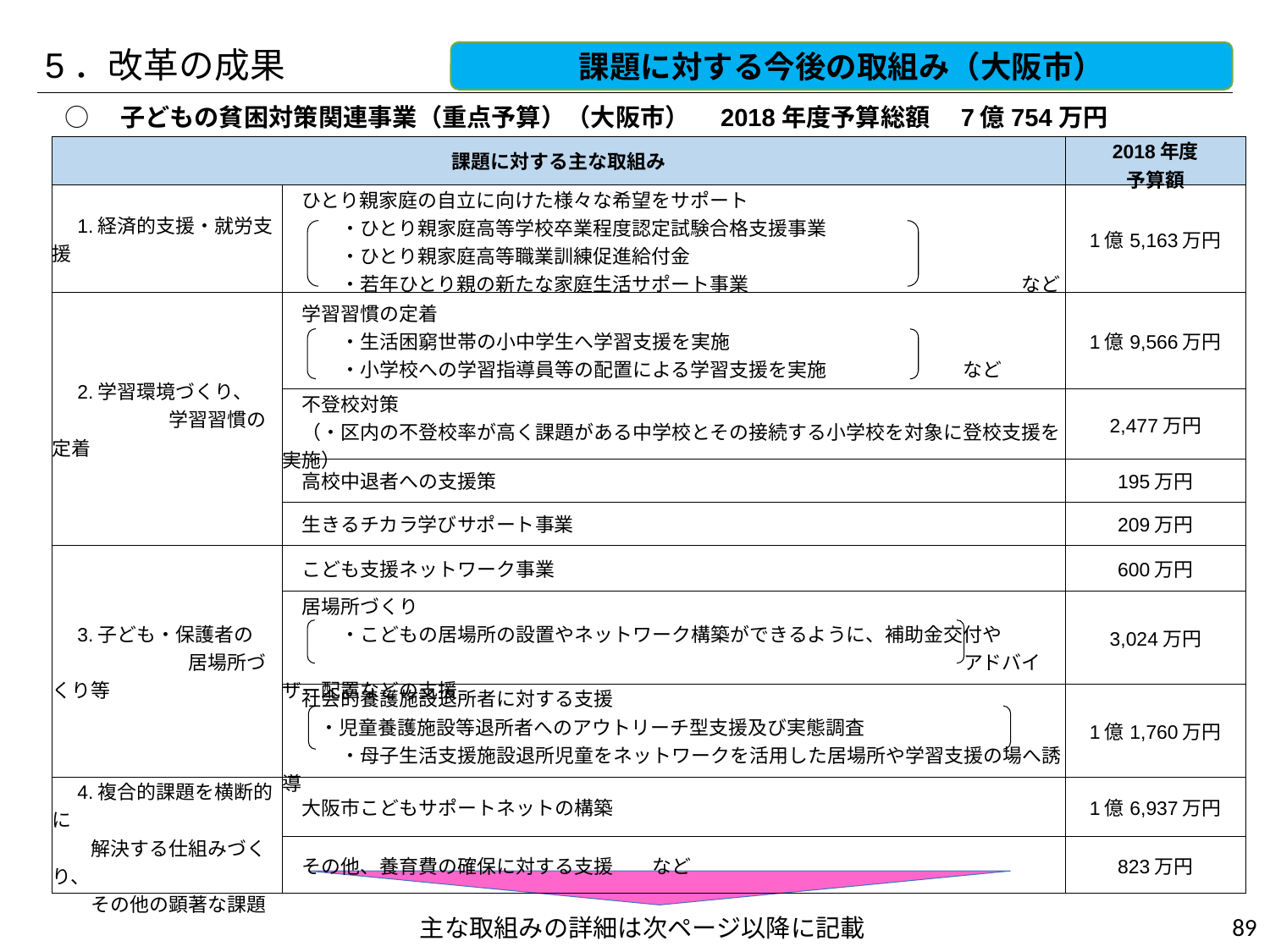

5．改革の成果
課題に対する今後の取組み（大阪市）
○　子どもの貧困対策関連事業（重点予算）（大阪市）　2018年度予算総額　7億754万円
| 課題に対する主な取組み |  | 2018年度 予算額 |
| --- | --- | --- |
| 1.経済的支援・就労支援 | ひとり親家庭の自立に向けた様々な希望をサポート 　　　・ひとり親家庭高等学校卒業程度認定試験合格支援事業 　　　・ひとり親家庭高等職業訓練促進給付金 　　　・若年ひとり親の新たな家庭生活サポート事業　　　　　　　　　　　　　　など | 1億5,163万円 |
| 2.学習環境づくり、 　　　　　　学習習慣の定着 | 学習習慣の定着 　　　・生活困窮世帯の小中学生へ学習支援を実施 　　　・小学校への学習指導員等の配置による学習支援を実施　　　　　　　など | 1億9,566万円 |
|  | 不登校対策 　（・区内の不登校率が高く課題がある中学校とその接続する小学校を対象に登校支援を実施） | 2,477万円 |
|  | 高校中退者への支援策 | 195万円 |
|  | 生きるチカラ学びサポート事業 | 209万円 |
| 3.子ども・保護者の 　　　　　　　居場所づくり等 | こども支援ネットワーク事業 | 600万円 |
|  | 居場所づくり 　　　・こどもの居場所の設置やネットワーク構築ができるように、補助金交付や 　　　　　　　　　　　　　　　　　　　　　　　　　　　　　　　　　　　アドバイザー配置などの支援 | 3,024万円 |
|  | 社会的養護施設退所者に対する支援 　 ・児童養護施設等退所者へのアウトリーチ型支援及び実態調査 　　　・母子生活支援施設退所児童をネットワークを活用した居場所や学習支援の場へ誘導 | 1億1,760万円 |
| 4.複合的課題を横断的に 　　解決する仕組みづくり、 　　その他の顕著な課題 | 大阪市こどもサポートネットの構築 | 1億6,937万円 |
|  | その他、養育費の確保に対する支援　　など | 823万円 |

89
主な取組みの詳細は次ページ以降に記載